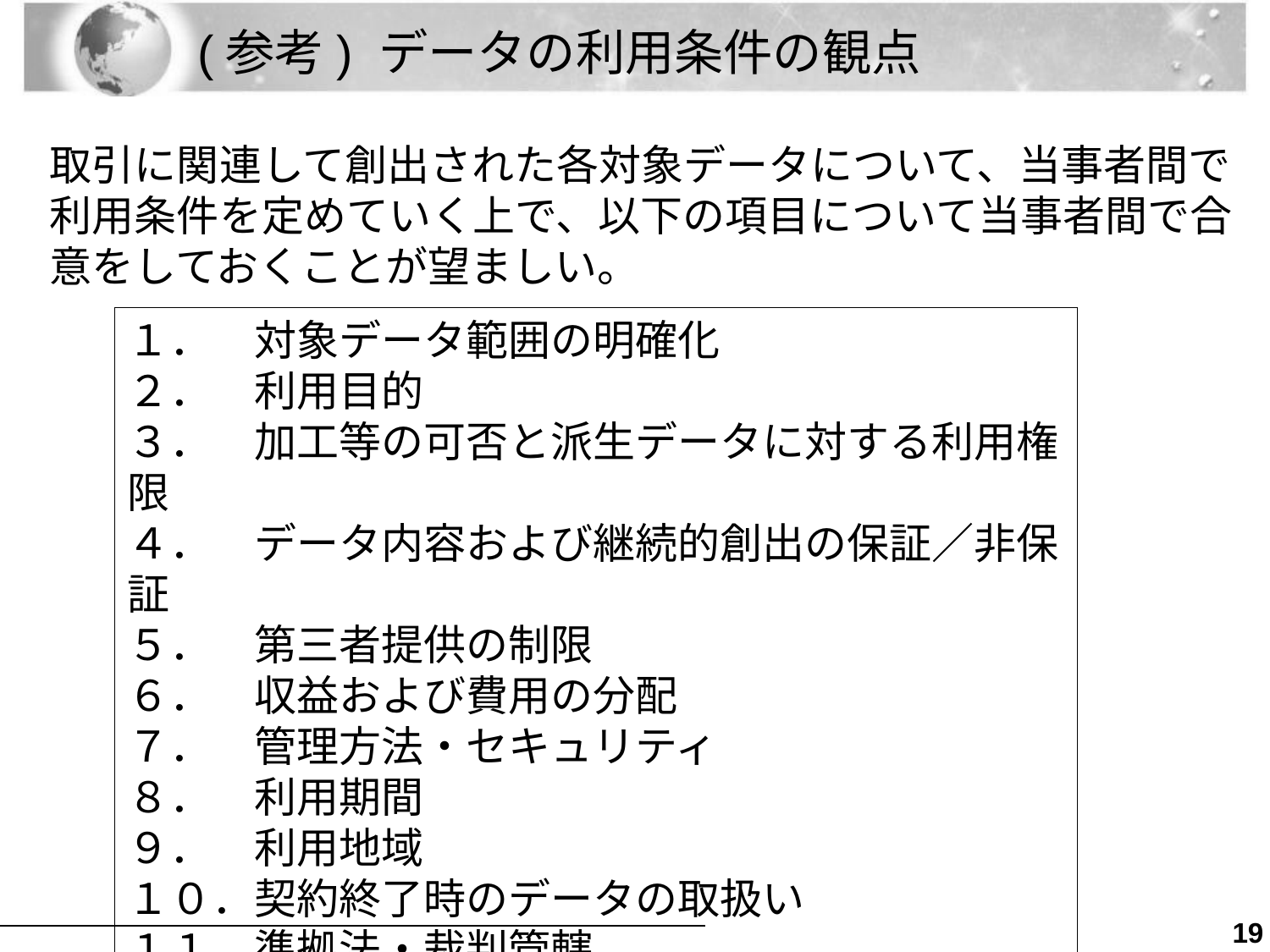

# (参考) データの利用条件の観点
取引に関連して創出された各対象データについて、当事者間で利用条件を定めていく上で、以下の項目について当事者間で合意をしておくことが望ましい。
１．　対象データ範囲の明確化
２．　利用目的
３．　加工等の可否と派生データに対する利用権限
４．　データ内容および継続的創出の保証／非保証
５．　第三者提供の制限
６．　収益および費用の分配
７．　管理方法・セキュリティ
８．　利用期間
９．　利用地域
１０．契約終了時のデータの取扱い
１１．準拠法・裁判管轄
19